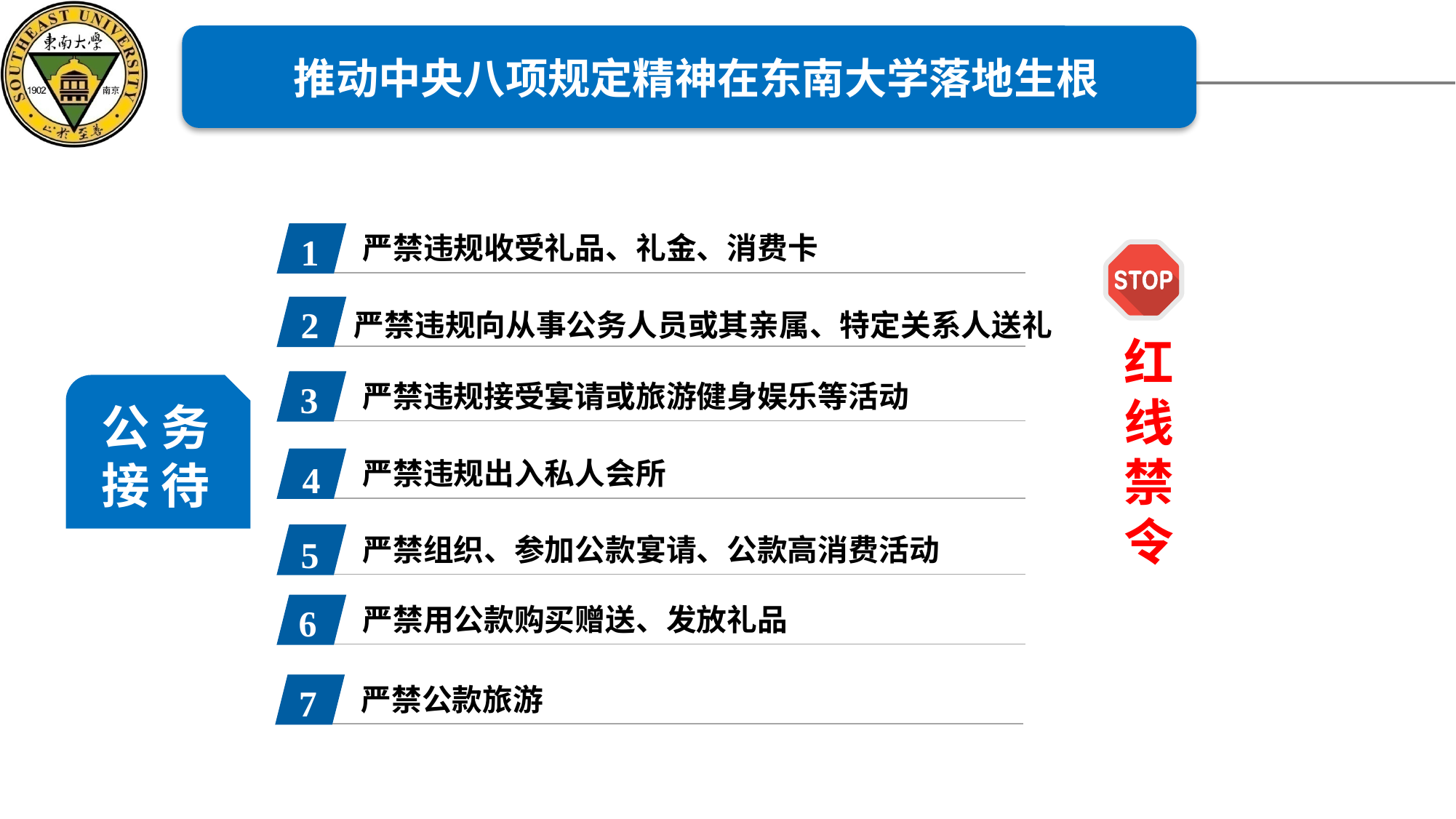

推动中央八项规定精神在东南大学落地生根
严禁违规收受礼品、礼金、消费卡

1

2
严禁违规向从事公务人员或其亲属、特定关系人送礼
红线禁令
严禁违规接受宴请或旅游健身娱乐等活动

3
公 务
接 待
严禁违规出入私人会所

4
严禁组织、参加公款宴请、公款高消费活动

5
严禁用公款购买赠送、发放礼品

6
严禁公款旅游

7